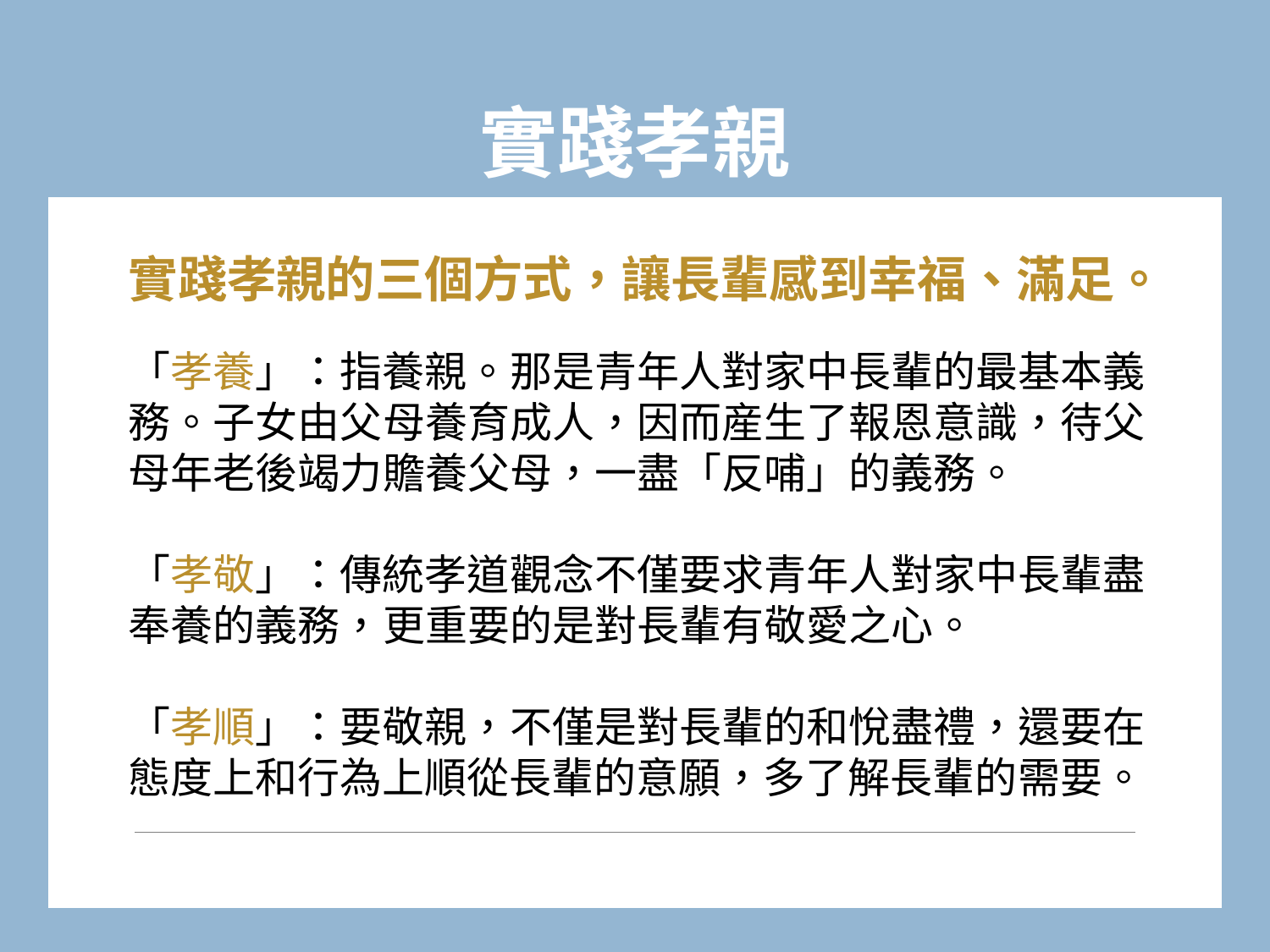

實踐孝親
實踐孝親的三個方式，讓長輩感到幸福、滿足。

「孝養」：指養親。那是青年人對家中長輩的最基本義務。子女由父母養育成人，因而産生了報恩意識，待父母年老後竭力贍養父母，一盡「反哺」的義務。

「孝敬」：傳統孝道觀念不僅要求青年人對家中長輩盡奉養的義務，更重要的是對長輩有敬愛之心。

「孝順」：要敬親，不僅是對長輩的和悅盡禮，還要在態度上和行為上順從長輩的意願，多了解長輩的需要。